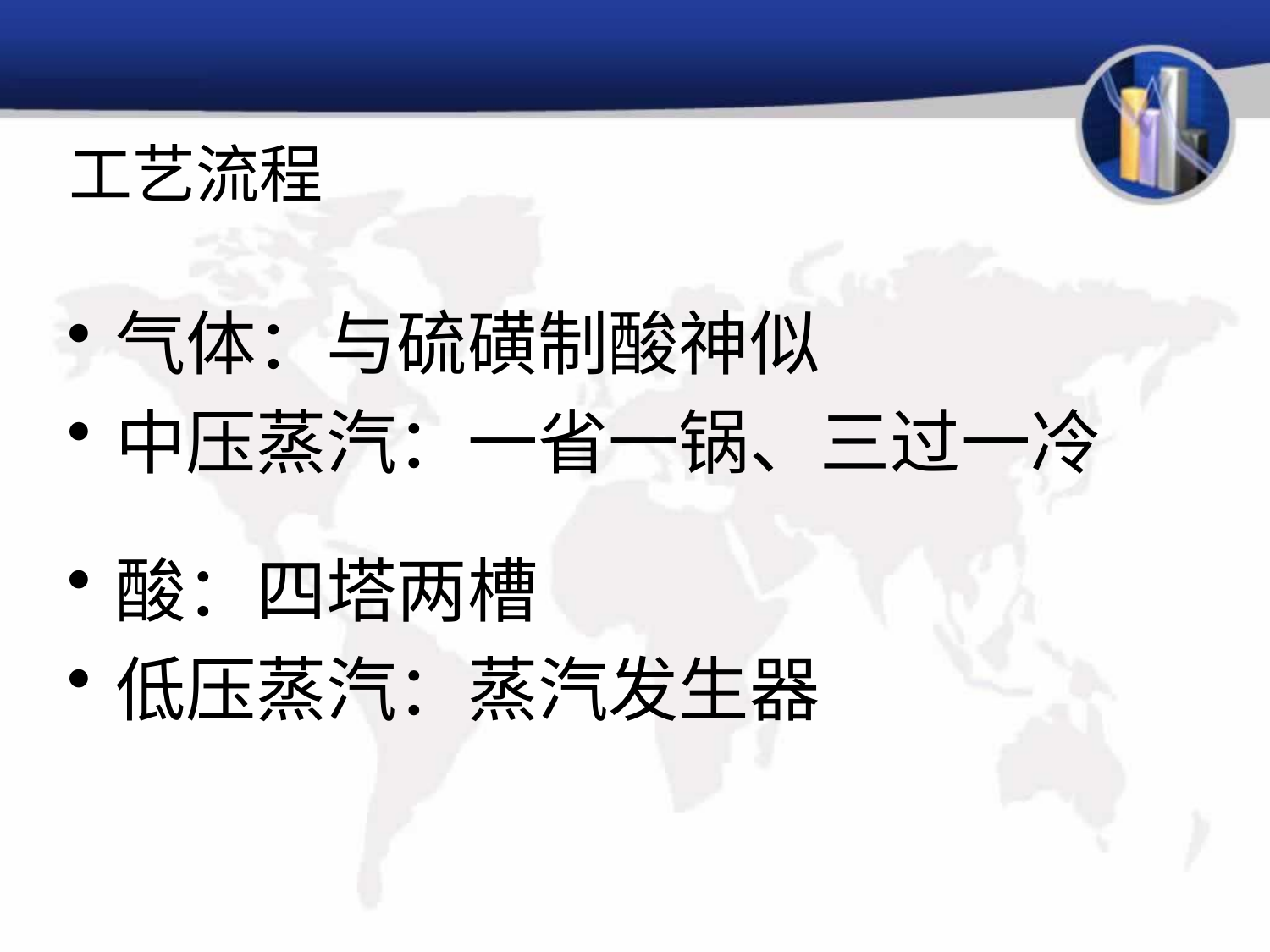

# 工艺流程

气体：与硫磺制酸神似
中压蒸汽：一省一锅、三过一冷

酸：四塔两槽
低压蒸汽：蒸汽发生器